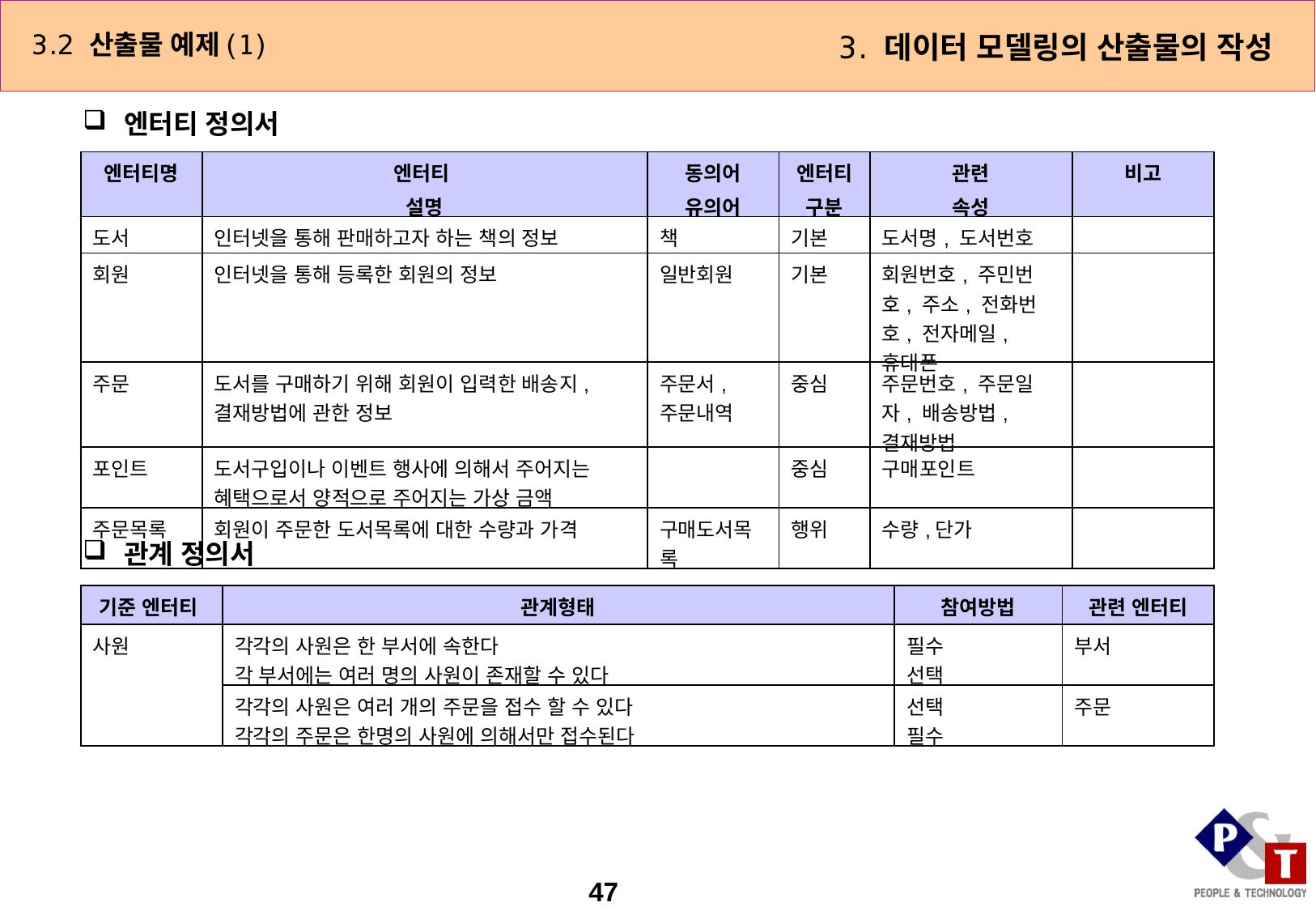

3.2 산출물 예제(1)
3. 데이터 모델링의 산출물의 작성
 엔터티 정의서
| 엔터티명 | 엔터티 설명 | 동의어 유의어 | 엔터티 구분 | 관련 속성 | 비고 |
| --- | --- | --- | --- | --- | --- |
| 도서 | 인터넷을 통해 판매하고자 하는 책의 정보 | 책 | 기본 | 도서명, 도서번호 |  |
| 회원 | 인터넷을 통해 등록한 회원의 정보 | 일반회원 | 기본 | 회원번호, 주민번호, 주소, 전화번호, 전자메일, 휴대폰 |  |
| 주문 | 도서를 구매하기 위해 회원이 입력한 배송지, 결재방법에 관한 정보 | 주문서, 주문내역 | 중심 | 주문번호, 주문일자, 배송방법, 결재방법 |  |
| 포인트 | 도서구입이나 이벤트 행사에 의해서 주어지는 혜택으로서 양적으로 주어지는 가상 금액 |  | 중심 | 구매포인트 |  |
| 주문목록 | 회원이 주문한 도서목록에 대한 수량과 가격 | 구매도서목록 | 행위 | 수량,단가 |  |
 관계 정의서
| 기준 엔터티 | 관계형태 | 참여방법 | 관련 엔터티 |
| --- | --- | --- | --- |
| 사원 | 각각의 사원은 한 부서에 속한다 각 부서에는 여러 명의 사원이 존재할 수 있다 | 필수 선택 | 부서 |
|  | 각각의 사원은 여러 개의 주문을 접수 할 수 있다 각각의 주문은 한명의 사원에 의해서만 접수된다 | 선택 필수 | 주문 |